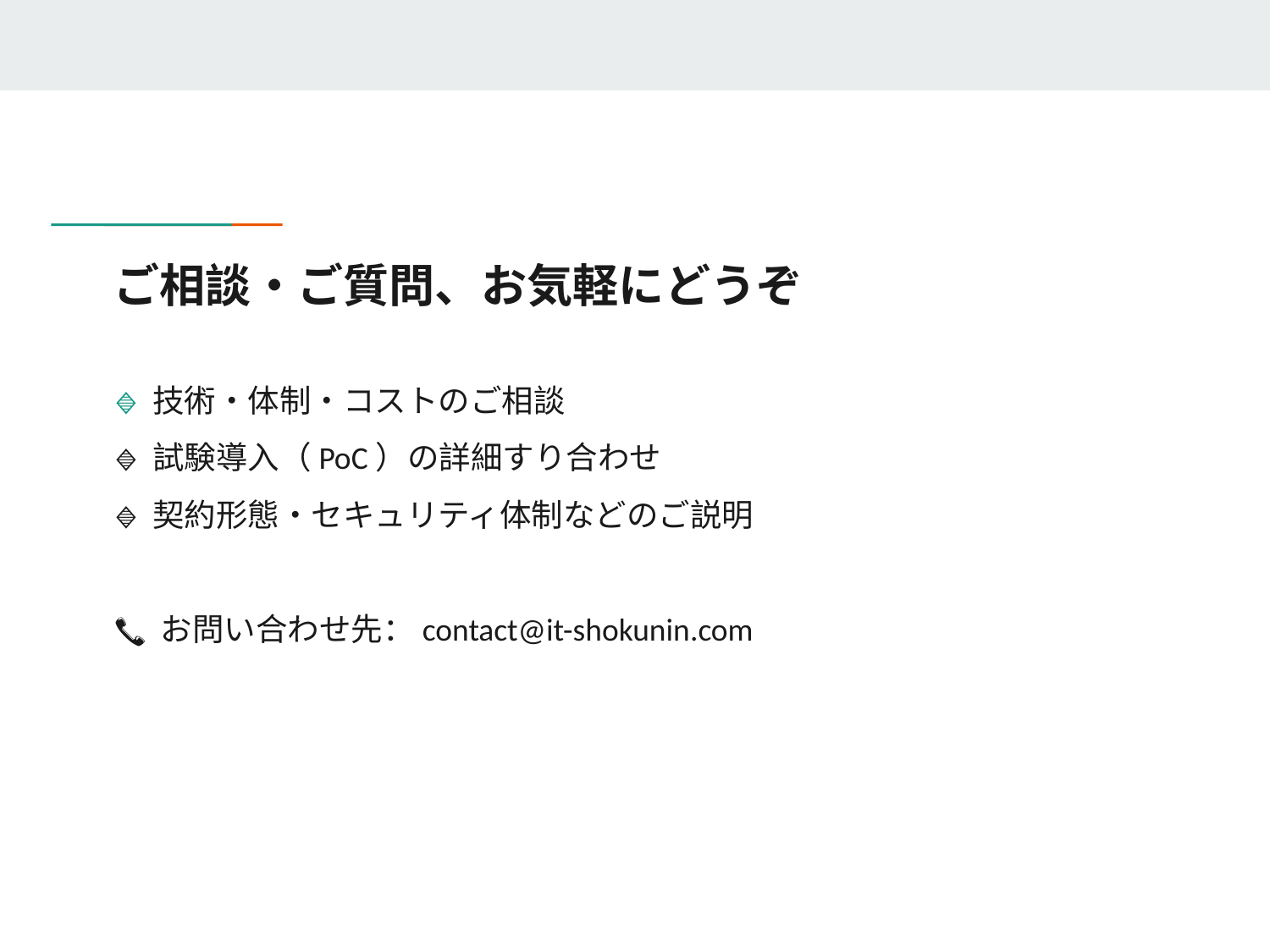

# ご相談・ご質問、お気軽にどうぞ
🔹 技術・体制・コストのご相談
🔹 試験導入（PoC）の詳細すり合わせ
🔹 契約形態・セキュリティ体制などのご説明

📞 お問い合わせ先：contact@it-shokunin.com